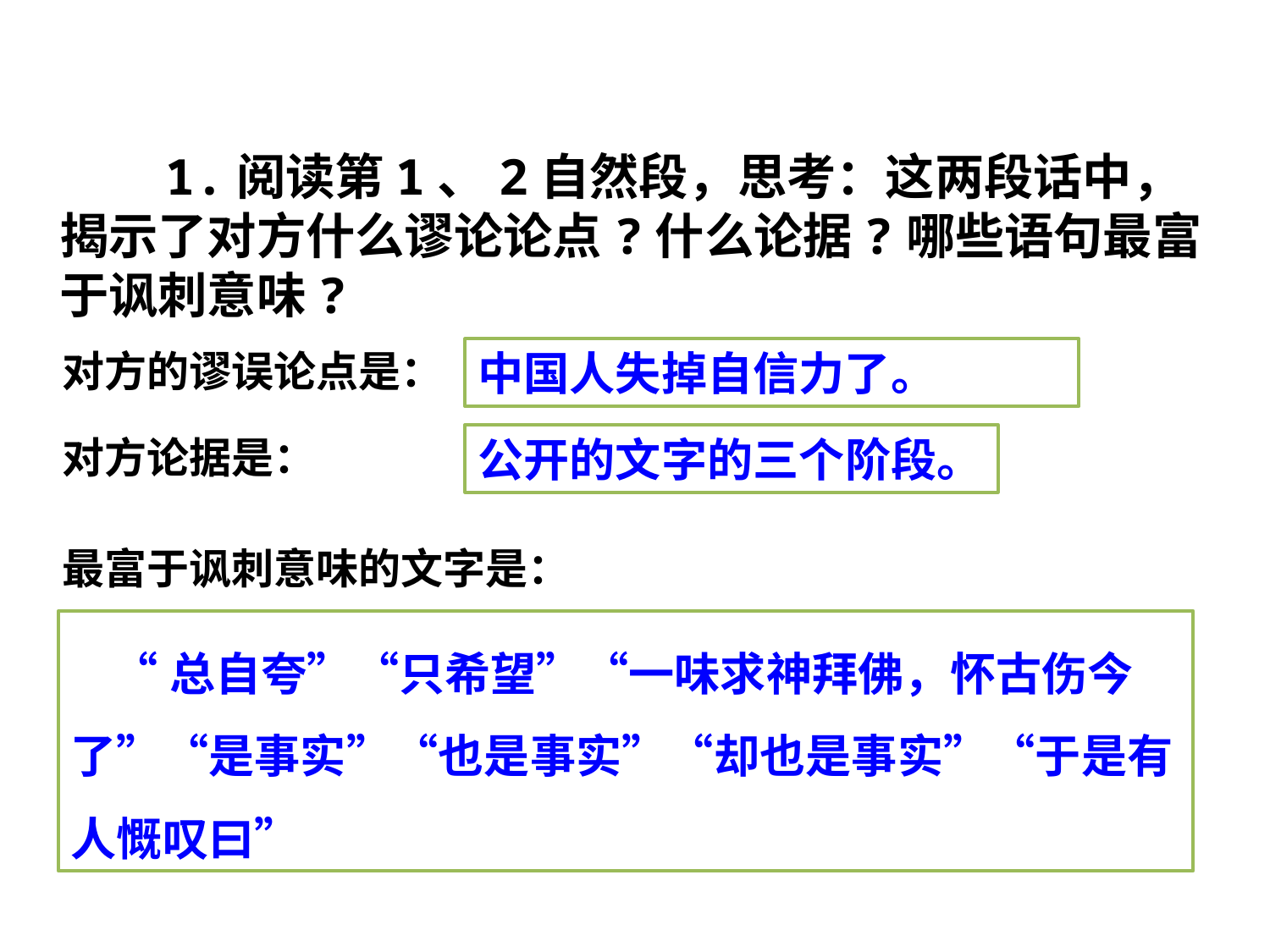

1.阅读第1、2自然段，思考：这两段话中，揭示了对方什么谬论论点?什么论据?哪些语句最富于讽刺意味?
中国人失掉自信力了。
对方的谬误论点是：
对方论据是：
公开的文字的三个阶段。
最富于讽刺意味的文字是：
    “总自夸”“只希望”“一味求神拜佛，怀古伤今了”“是事实”“也是事实”“却也是事实”“于是有人慨叹曰”